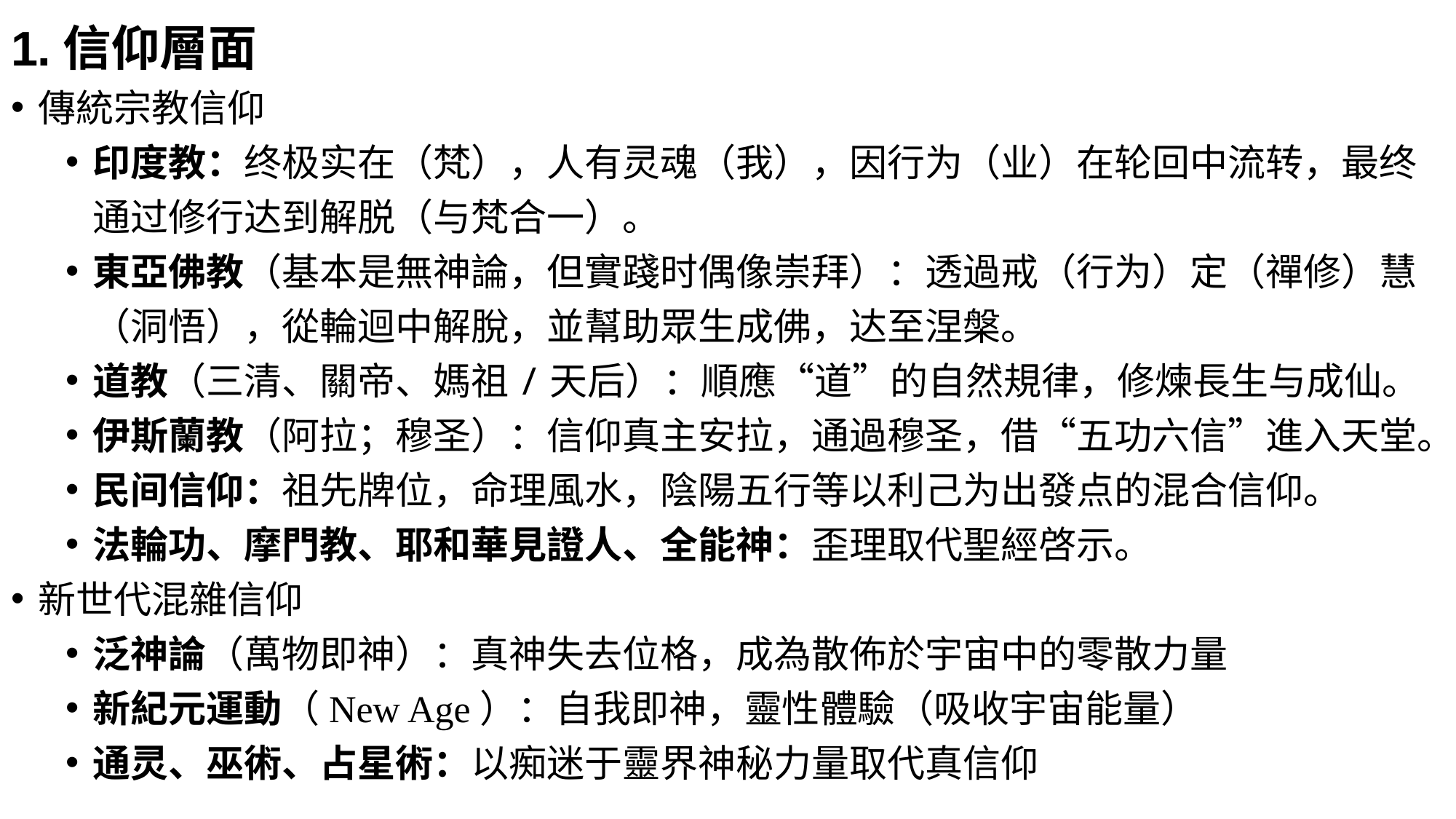

1.信仰層面
傳統宗教信仰
印度教：终极实在（梵），人有灵魂（我），因行为（业）在轮回中流转，最终通过修行达到解脱（与梵合一）。
東亞佛教（基本是無神論，但實踐时偶像崇拜）：透過戒（行为）定（禪修）慧（洞悟），從輪迴中解脫，並幫助眾生成佛，达至涅槃。
道教（三清、關帝、媽祖/天后）：順應“道”的自然規律，修煉長生与成仙。
伊斯蘭教（阿拉；穆圣）：信仰真主安拉，通過穆圣，借“五功六信”進入天堂。
民间信仰：祖先牌位，命理風水，陰陽五行等以利己为出發点的混合信仰。
法輪功、摩門教、耶和華見證人、全能神：歪理取代聖經啓示。
新世代混雜信仰
泛神論（萬物即神）：真神失去位格，成為散佈於宇宙中的零散力量
新紀元運動（New Age）：自我即神，靈性體驗（吸收宇宙能量）
通灵、巫術、占星術：以痴迷于靈界神秘力量取代真信仰